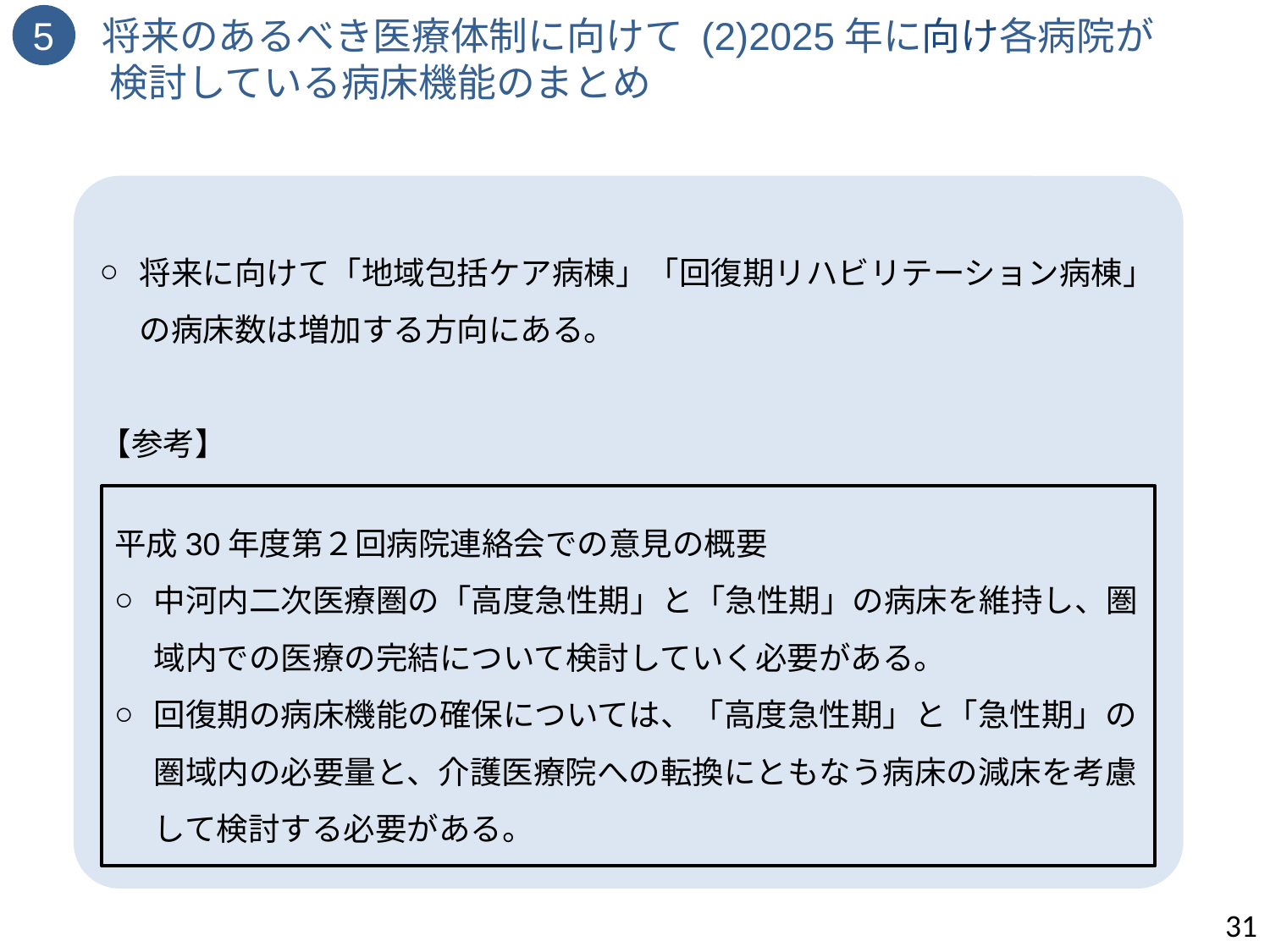

5　将来のあるべき医療体制に向けて (2)2025年に向け各病院が
　　検討している病床機能のまとめ

将来に向けて「地域包括ケア病棟」「回復期リハビリテーション病棟」の病床数は増加する方向にある。

【参考】

平成30年度第２回病院連絡会での意見の概要
中河内二次医療圏の「高度急性期」と「急性期」の病床を維持し、圏域内での医療の完結について検討していく必要がある。
回復期の病床機能の確保については、「高度急性期」と「急性期」の圏域内の必要量と、介護医療院への転換にともなう病床の減床を考慮して検討する必要がある。
31